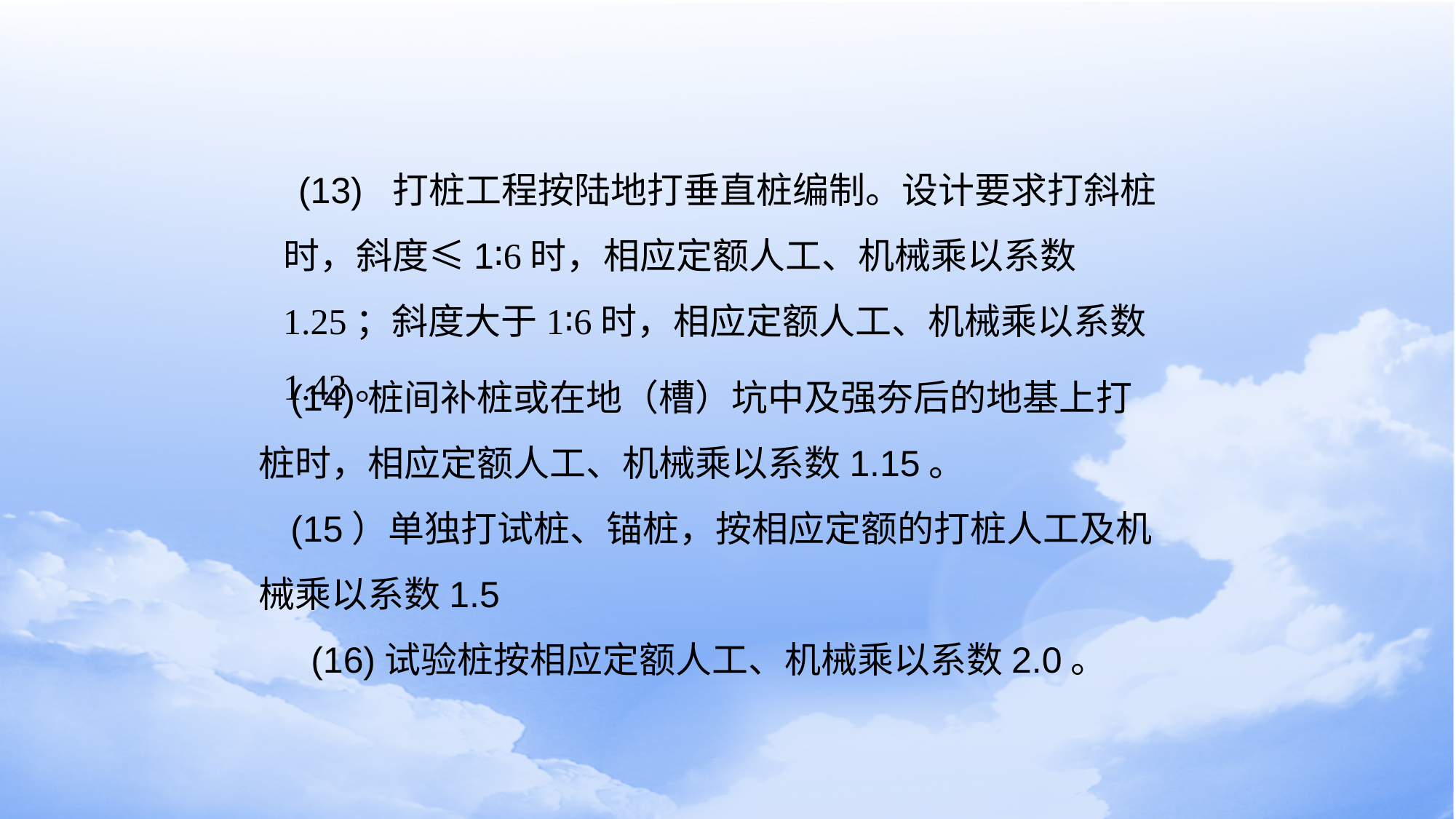

(13)	打桩工程按陆地打垂直桩编制。设计要求打斜桩时，斜度≤1∶6时，相应定额人工、机械乘以系数1.25；斜度大于1∶6时，相应定额人工、机械乘以系数1.43。
(14)	桩间补桩或在地（槽）坑中及强夯后的地基上打桩时，相应定额人工、机械乘以系数1.15。
(15）单独打试桩、锚桩，按相应定额的打桩人工及机械乘以系数1.5
  (16)试验桩按相应定额人工、机械乘以系数2.0。